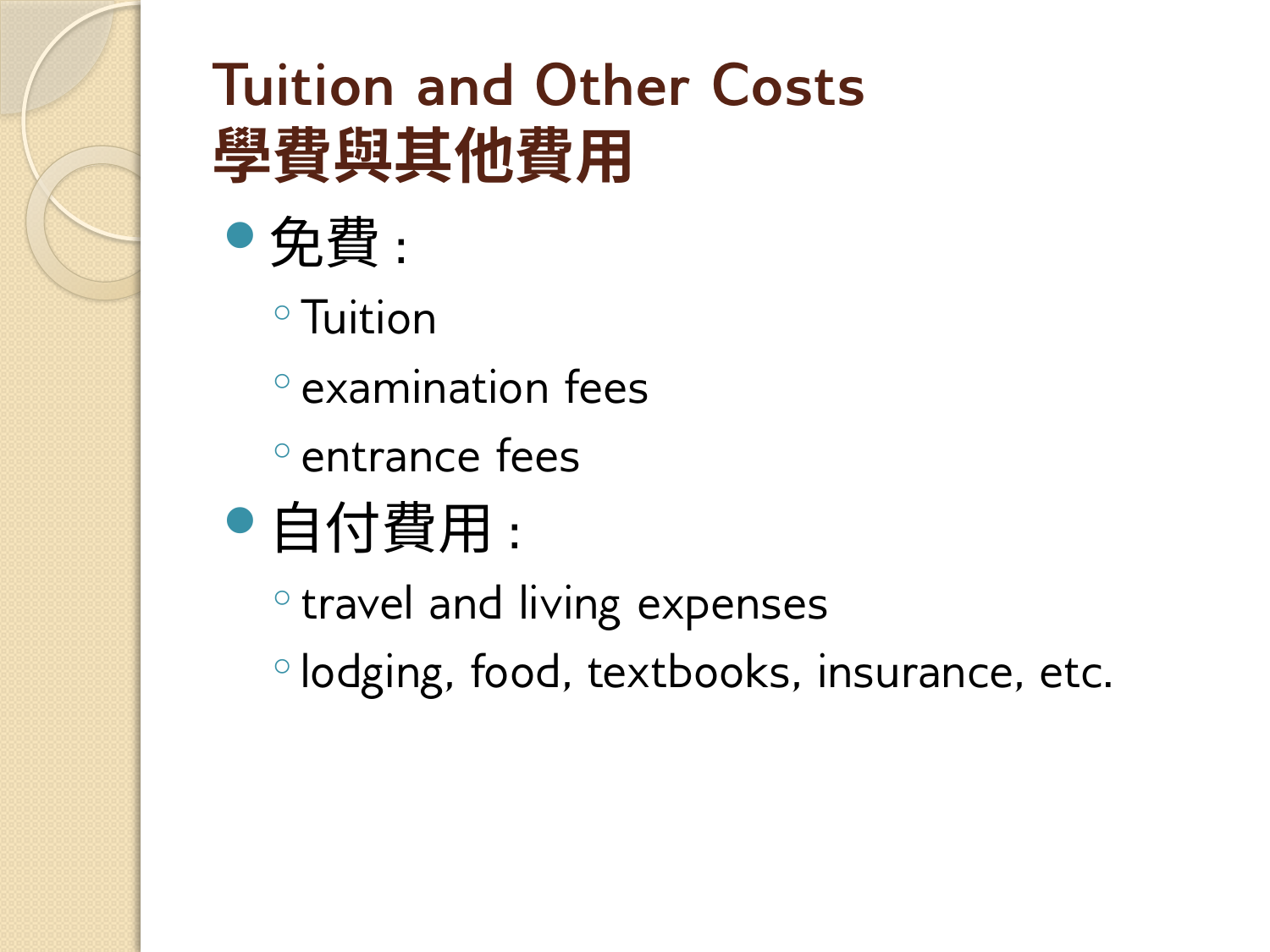

# Tuition and Other Costs 學費與其他費用
免費:
Tuition
examination fees
entrance fees
自付費用:
travel and living expenses
lodging, food, textbooks, insurance, etc.